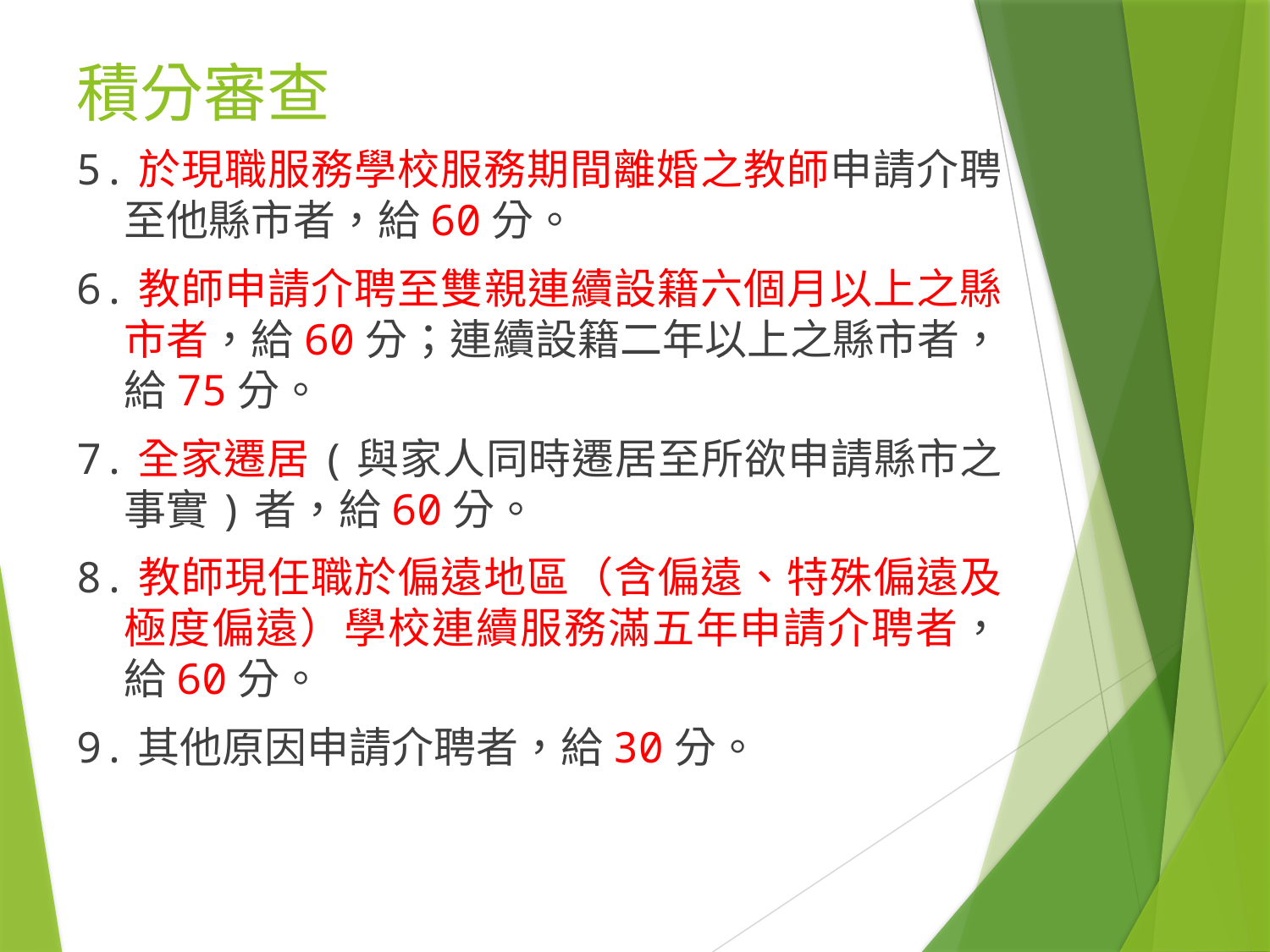

# 積分審查
5.於現職服務學校服務期間離婚之教師申請介聘至他縣市者，給60分。
6.教師申請介聘至雙親連續設籍六個月以上之縣市者，給60分；連續設籍二年以上之縣市者，給75分。
7.全家遷居(與家人同時遷居至所欲申請縣市之事實)者，給60分。
8.教師現任職於偏遠地區（含偏遠、特殊偏遠及極度偏遠）學校連續服務滿五年申請介聘者，給60分。
9.其他原因申請介聘者，給30分。